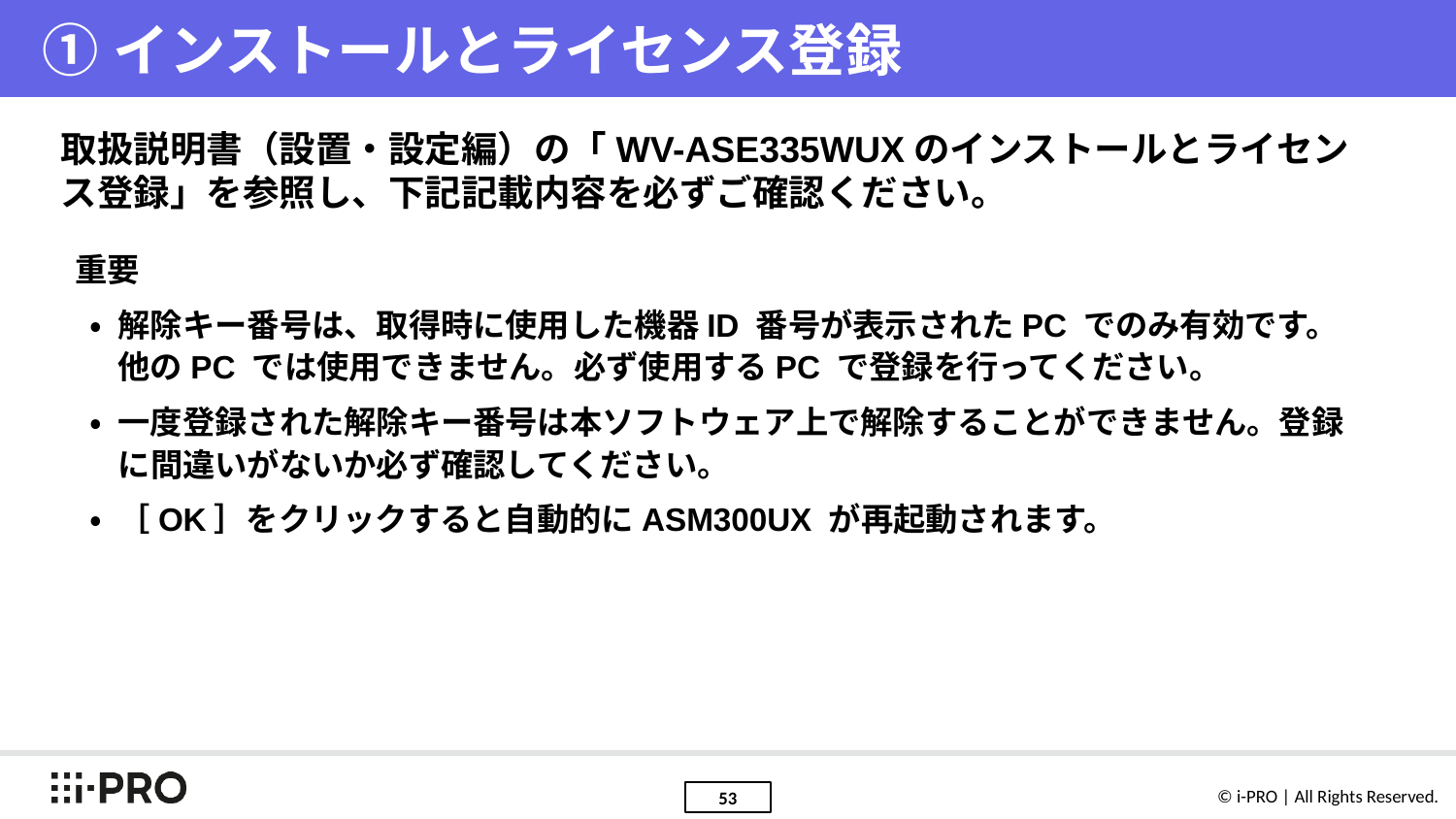

# ①インストールとライセンス登録
取扱説明書（設置・設定編）の「WV-ASE335WUXのインストールとライセンス登録」を参照し、下記記載内容を必ずご確認ください。
重要
•	解除キー番号は、取得時に使用した機器ID 番号が表示されたPC でのみ有効です。他のPC では使用できません。必ず使用するPC で登録を行ってください。
•	一度登録された解除キー番号は本ソフトウェア上で解除することができません。登録に間違いがないか必ず確認してください。
•	［OK］をクリックすると自動的にASM300UX が再起動されます。